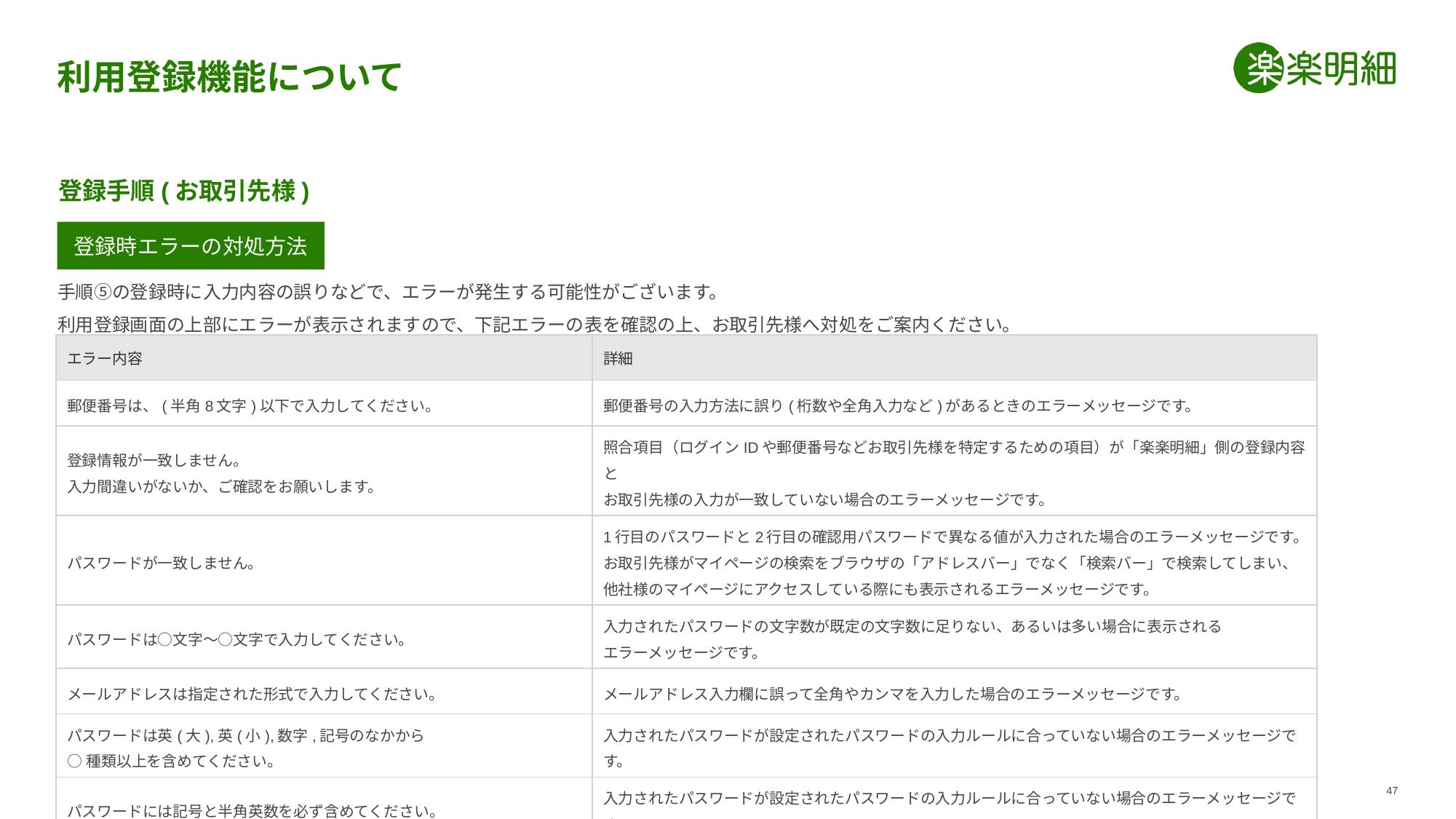

# 利用登録機能について
登録手順(お取引先様)
登録時エラーの対処方法
手順⑤の登録時に入力内容の誤りなどで、エラーが発生する可能性がございます。
利用登録画面の上部にエラーが表示されますので、下記エラーの表を確認の上、お取引先様へ対処をご案内ください。
| エラー内容 | 詳細 |
| --- | --- |
| 郵便番号は、(半角8文字)以下で入力してください。 | 郵便番号の入力方法に誤り(桁数や全角入力など)があるときのエラーメッセージです。 |
| 登録情報が一致しません。 入力間違いがないか、ご確認をお願いします。 | 照合項目（ログインIDや郵便番号などお取引先様を特定するための項目）が「楽楽明細」側の登録内容と お取引先様の入力が一致していない場合のエラーメッセージです。 |
| パスワードが一致しません。 | 1行目のパスワードと2行目の確認用パスワードで異なる値が入力された場合のエラーメッセージです。 お取引先様がマイページの検索をブラウザの「アドレスバー」でなく「検索バー」で検索してしまい、 他社様のマイページにアクセスしている際にも表示されるエラーメッセージです。 |
| パスワードは○文字～○文字で入力してください。 | 入力されたパスワードの文字数が既定の文字数に足りない、あるいは多い場合に表示される エラーメッセージです。 |
| メールアドレスは指定された形式で入力してください。 | メールアドレス入力欄に誤って全角やカンマを入力した場合のエラーメッセージです。 |
| パスワードは英(大),英(小),数字,記号のなかから ○種類以上を含めてください。 | 入力されたパスワードが設定されたパスワードの入力ルールに合っていない場合のエラーメッセージです。 |
| パスワードには記号と半角英数を必ず含めてください。 | 入力されたパスワードが設定されたパスワードの入力ルールに合っていない場合のエラーメッセージです。 |
47